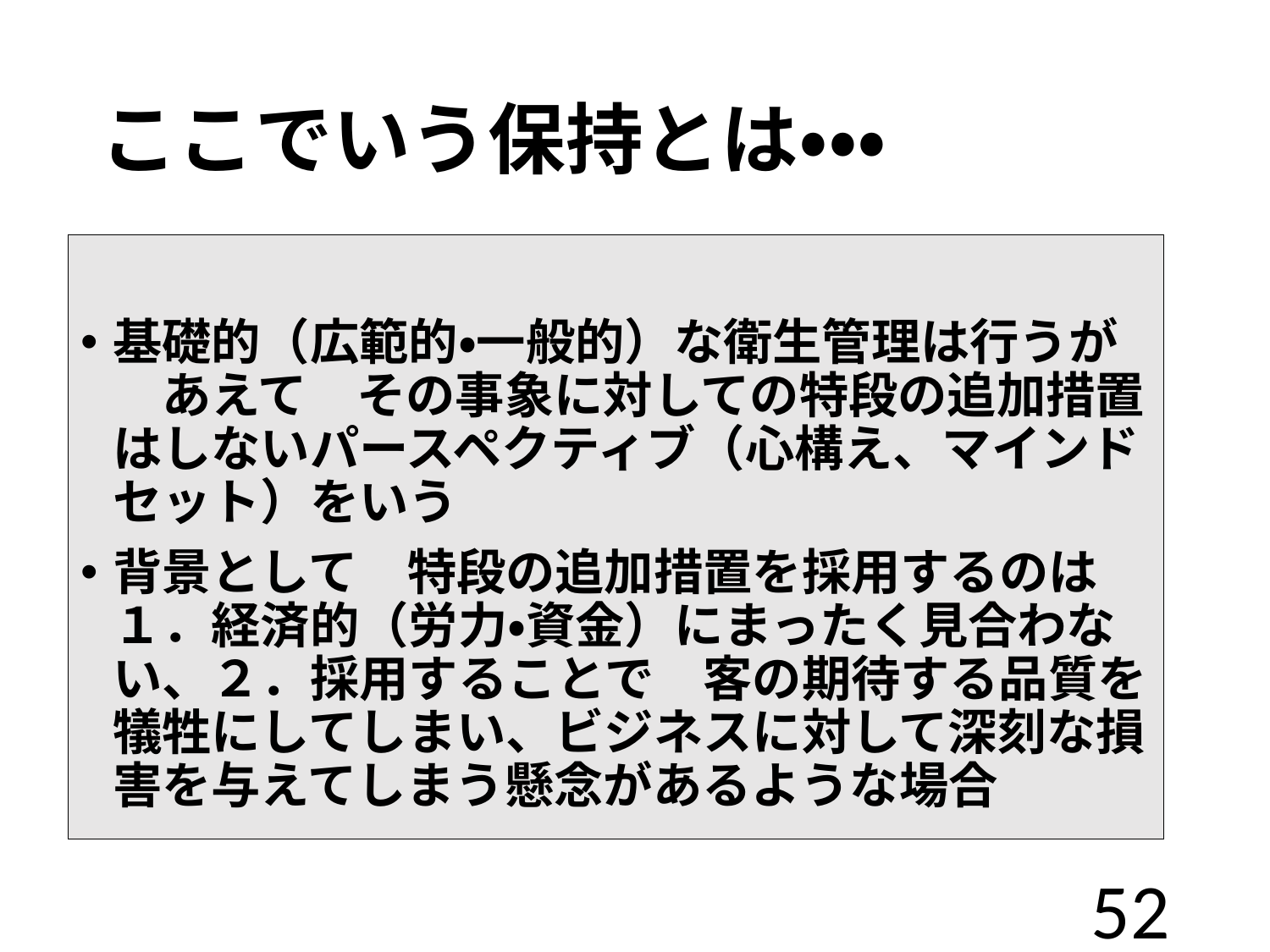

# ここでいう保持とは・・・

基礎的（広範的・一般的）な衛生管理は行うが　あえて　その事象に対しての特段の追加措置はしないパースペクティブ（心構え、マインドセット）をいう
背景として　特段の追加措置を採用するのは　１．経済的（労力・資金）にまったく見合わない、２．採用することで　客の期待する品質を犠牲にしてしまい、ビジネスに対して深刻な損害を与えてしまう懸念があるような場合
52